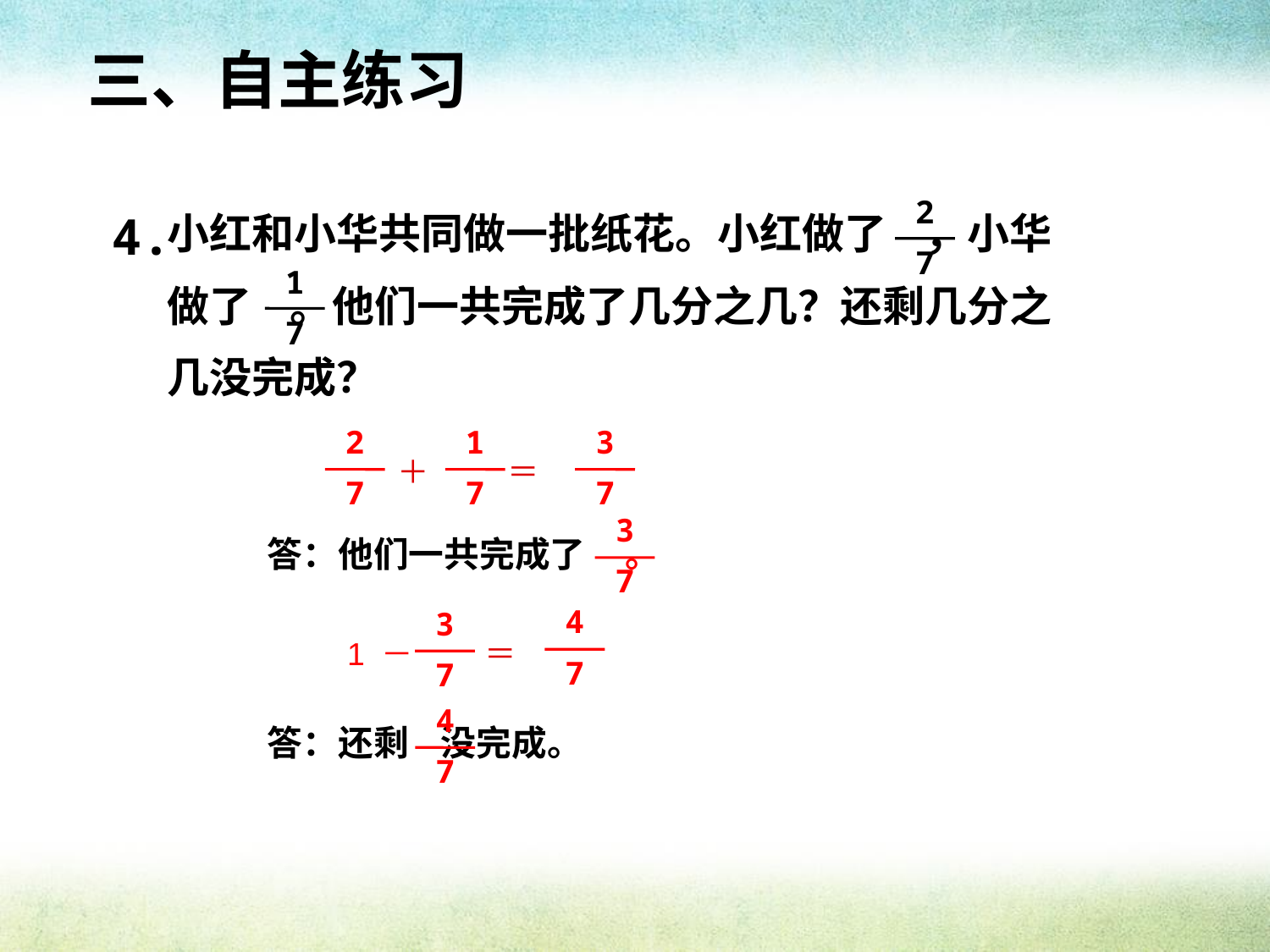

三、自主练习
2
7

4.
小红和小华共同做一批纸花。小红做了    ，小华
做了    。他们一共完成了几分之几？还剩几分之
几没完成？
1
7

2
7

1
7

3
7

＋           ＝
3
7

答：他们一共完成了     。
4
7

3
7

1 －          ＝
4
7

答：还剩    没完成。